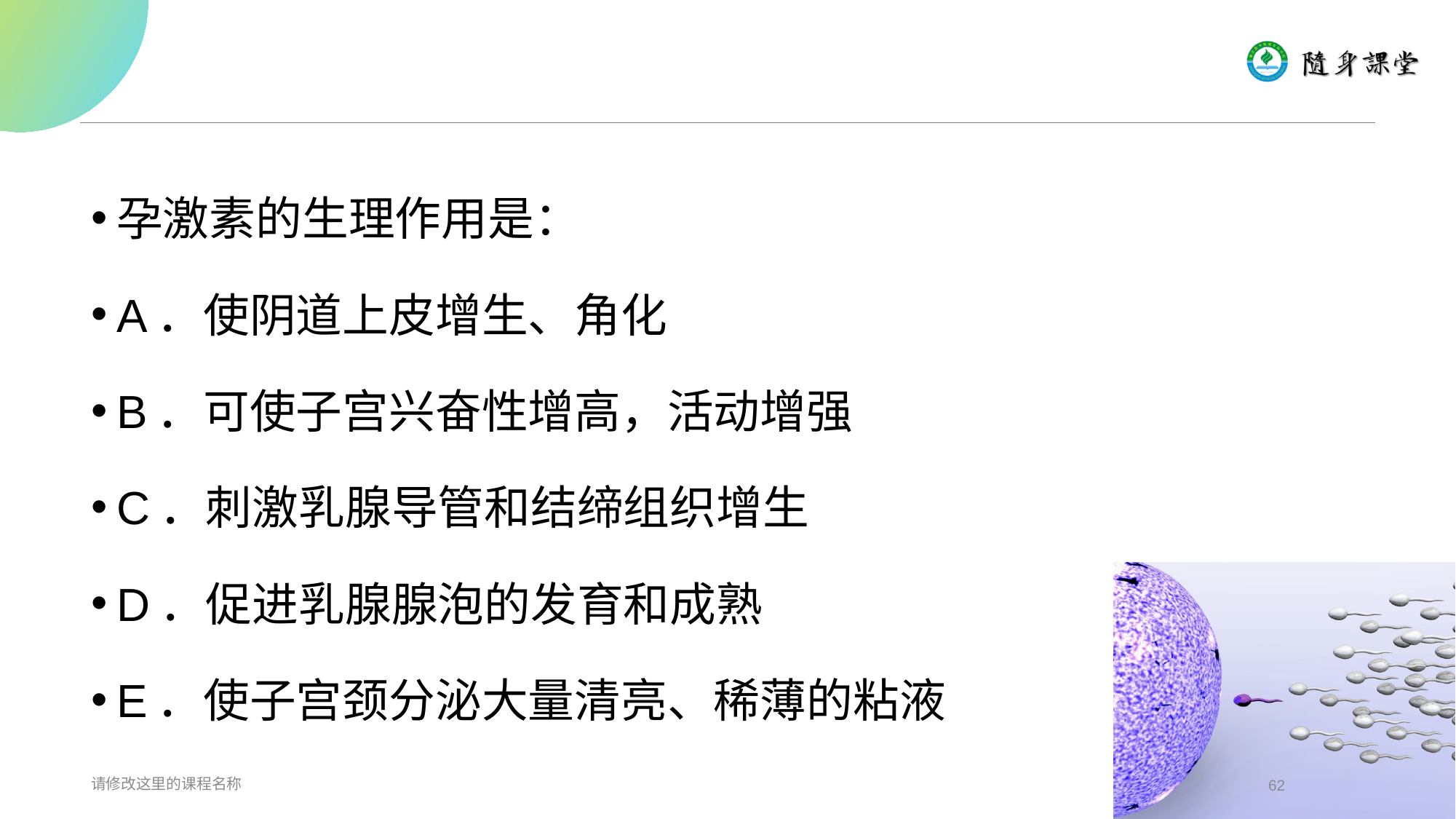

#
孕激素的生理作用是：
A．使阴道上皮增生、角化
B．可使子宫兴奋性增高，活动增强
C．刺激乳腺导管和结缔组织增生
D．促进乳腺腺泡的发育和成熟
E．使子宫颈分泌大量清亮、稀薄的粘液
请修改这里的课程名称
62